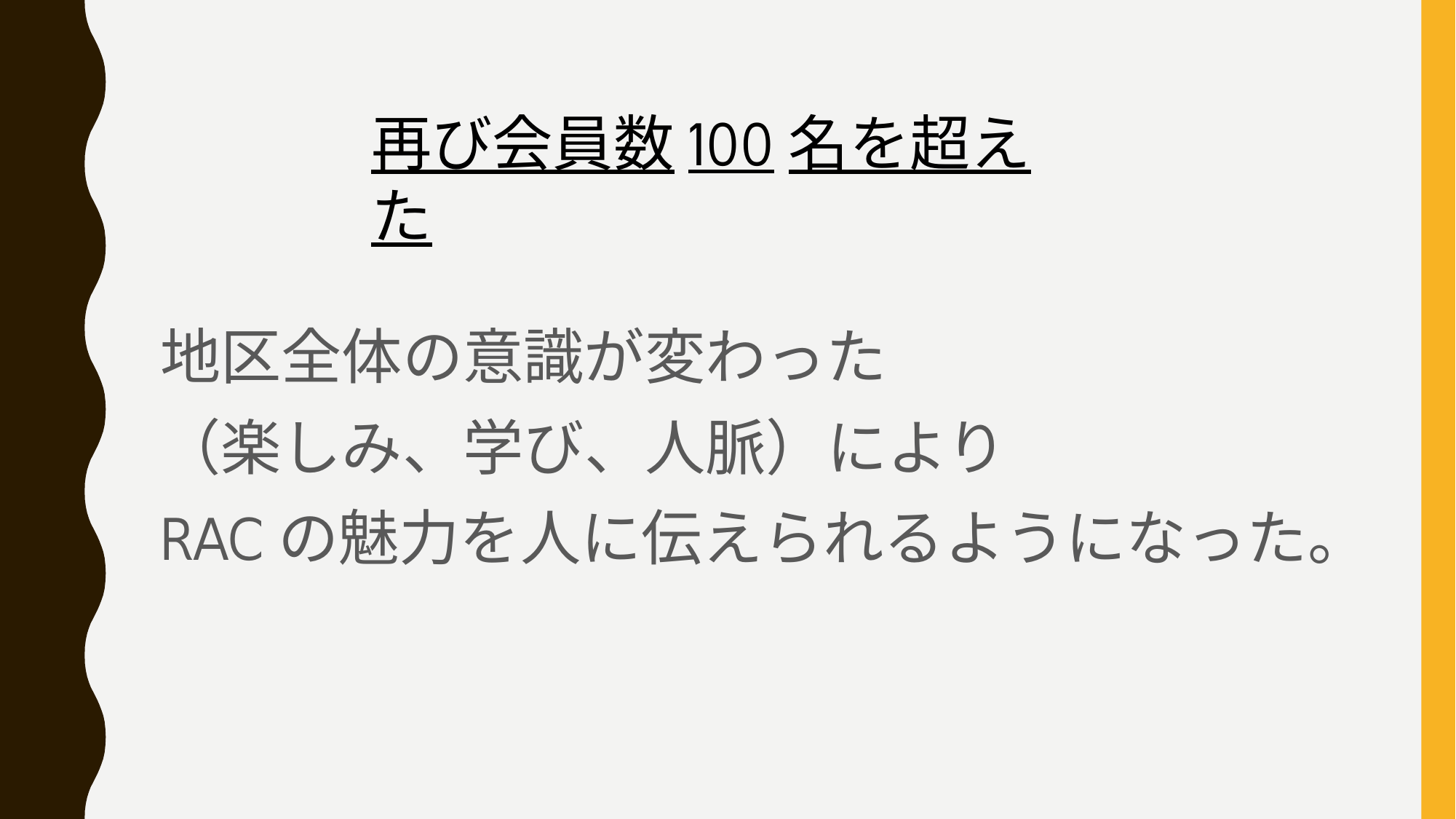

再び会員数100名を超えた
地区全体の意識が変わった
（楽しみ、学び、人脈）により
RACの魅力を人に伝えられるようになった。